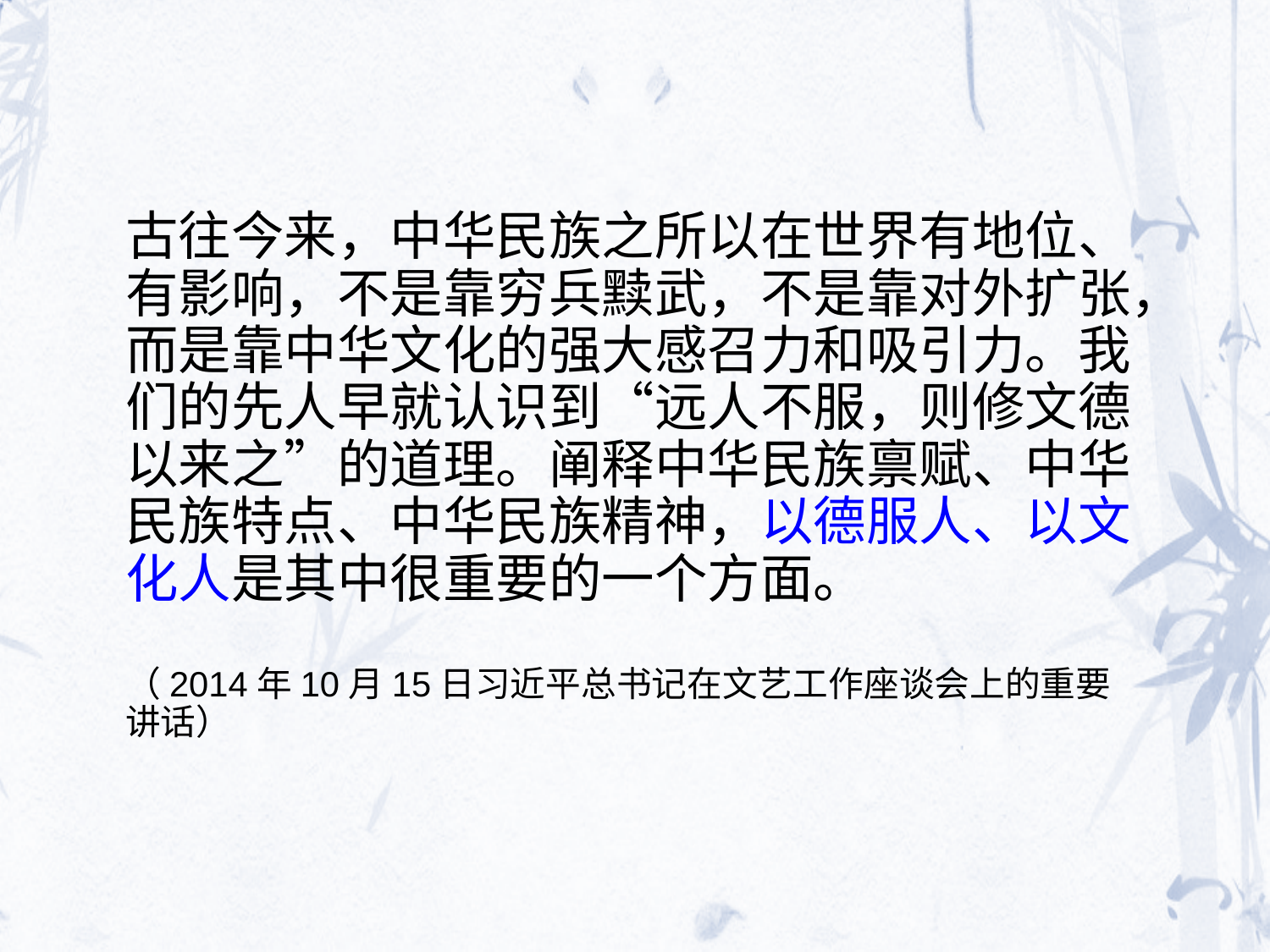

# 古往今来，中华民族之所以在世界有地位、有影响，不是靠穷兵黩武，不是靠对外扩张，而是靠中华文化的强大感召力和吸引力。我们的先人早就认识到“远人不服，则修文德以来之”的道理。阐释中华民族禀赋、中华民族特点、中华民族精神，以德服人、以文化人是其中很重要的一个方面。 （2014年10月15日习近平总书记在文艺工作座谈会上的重要讲话）